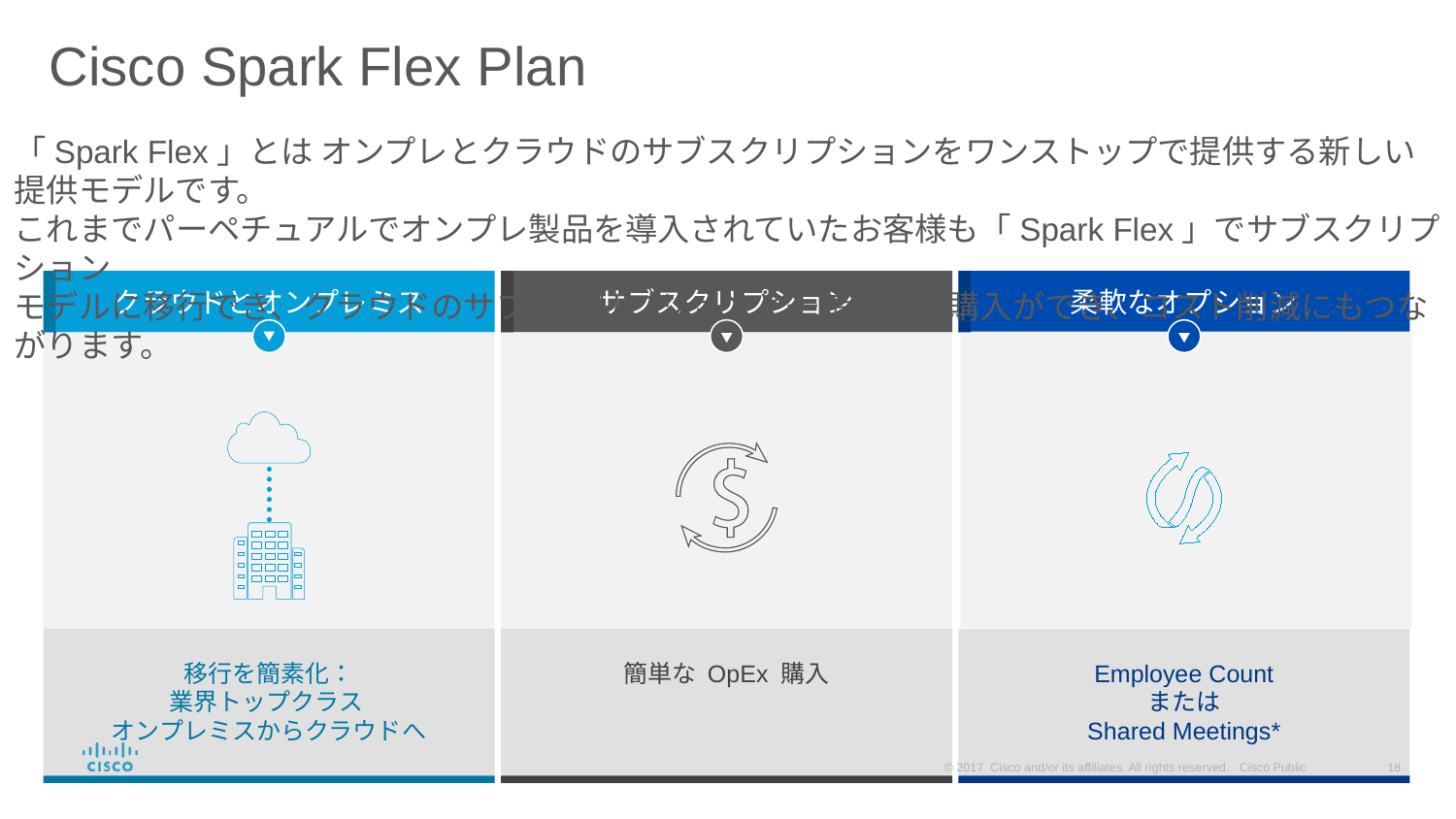

Cisco Spark Flex Plan
「Spark Flex」とは オンプレとクラウドのサブスクリプションをワンストップで提供する新しい提供モデルです。
これまでパーペチュアルでオンプレ製品を導入されていたお客様も「Spark Flex」でサブスクリプション
モデルに移行でき、クラウドのサブスクリプションと一緒に一元購入ができ、コスト削減にもつながります。
クラウドとオンプレミス

サブスクリプション

柔軟なオプション

移行を簡素化：
業界トップクラス
オンプレミスからクラウドへ
簡単な OpEx 購入
Employee Count
または
Shared Meetings*